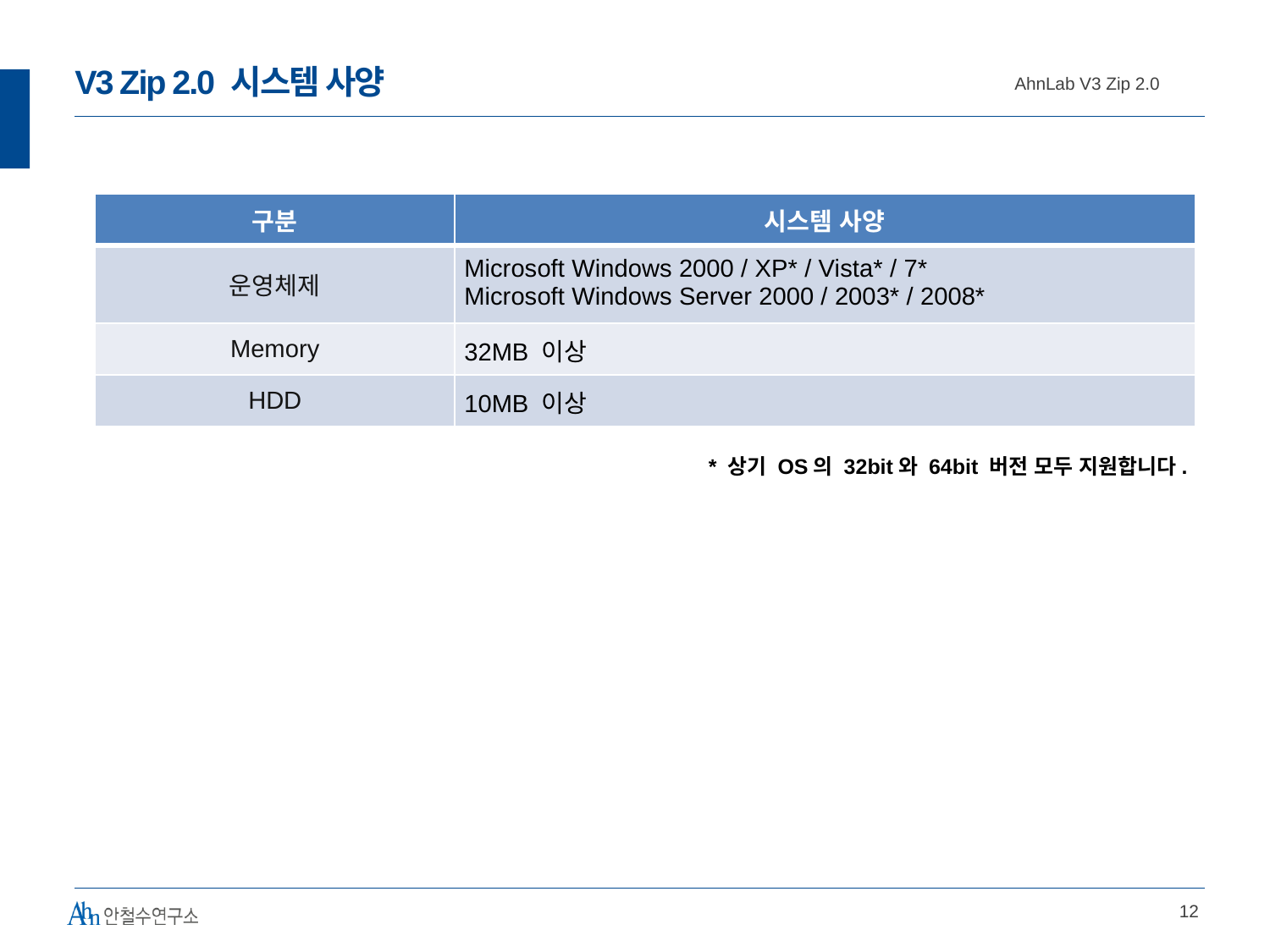

# V3 Zip 2.0 시스템 사양
| 구분 | 시스템 사양 |
| --- | --- |
| 운영체제 | Microsoft Windows 2000 / XP\* / Vista\* / 7\* Microsoft Windows Server 2000 / 2003\* / 2008\* |
| Memory | 32MB 이상 |
| HDD | 10MB 이상 |
* 상기 OS의 32bit와 64bit 버전 모두 지원합니다.
12